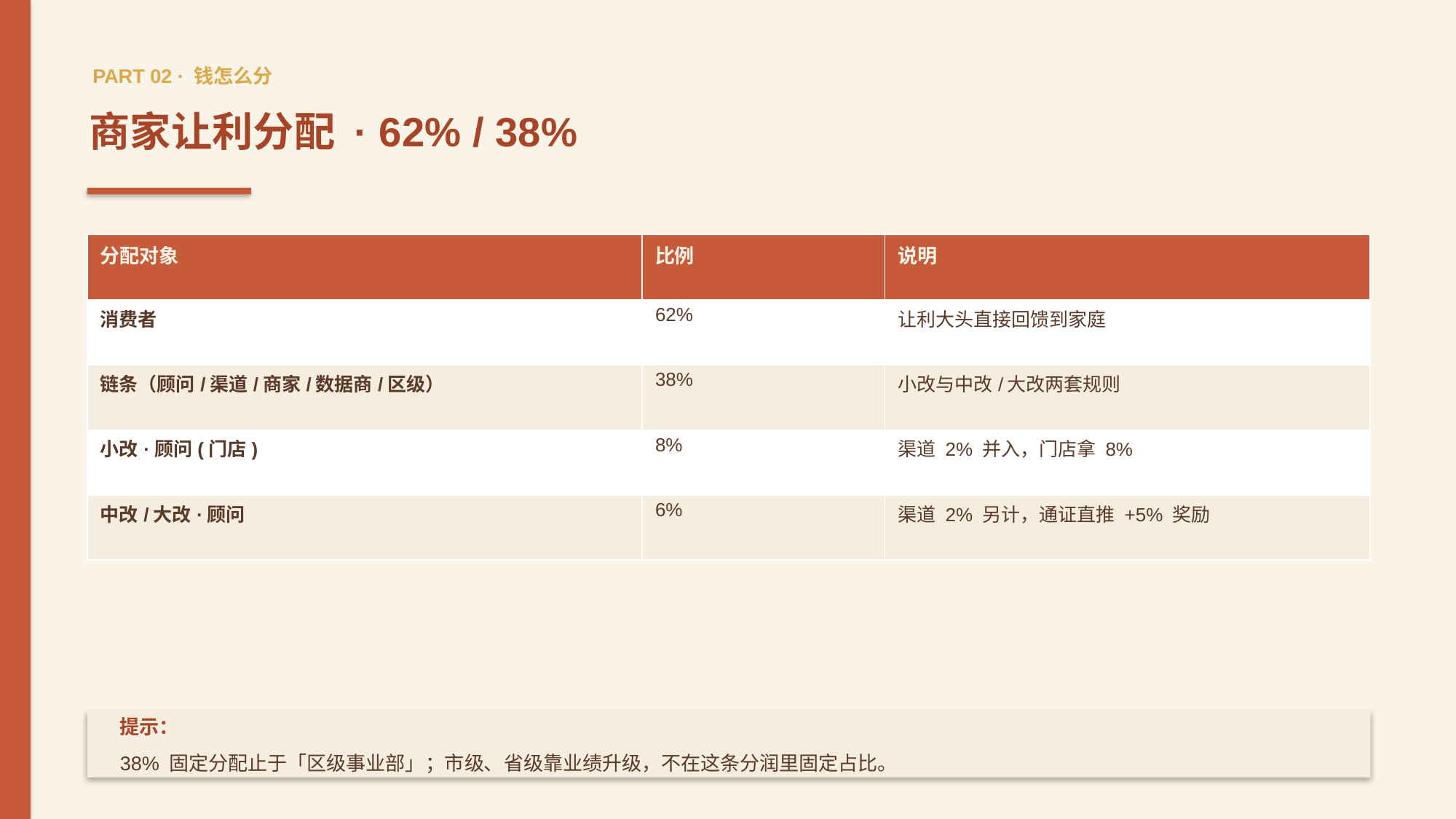

PART 02 · 钱怎么分
商家让利分配 · 62% / 38%

| 分配对象 | 比例 | 说明 |
| --- | --- | --- |
| 消费者 | 62% | 让利大头直接回馈到家庭 |
| 链条（顾问/渠道/商家/数据商/区级） | 38% | 小改与中改/大改两套规则 |
| 小改·顾问(门店) | 8% | 渠道 2% 并入，门店拿 8% |
| 中改/大改·顾问 | 6% | 渠道 2% 另计，通证直推 +5% 奖励 |

提示：
38% 固定分配止于「区级事业部」；市级、省级靠业绩升级，不在这条分润里固定占比。